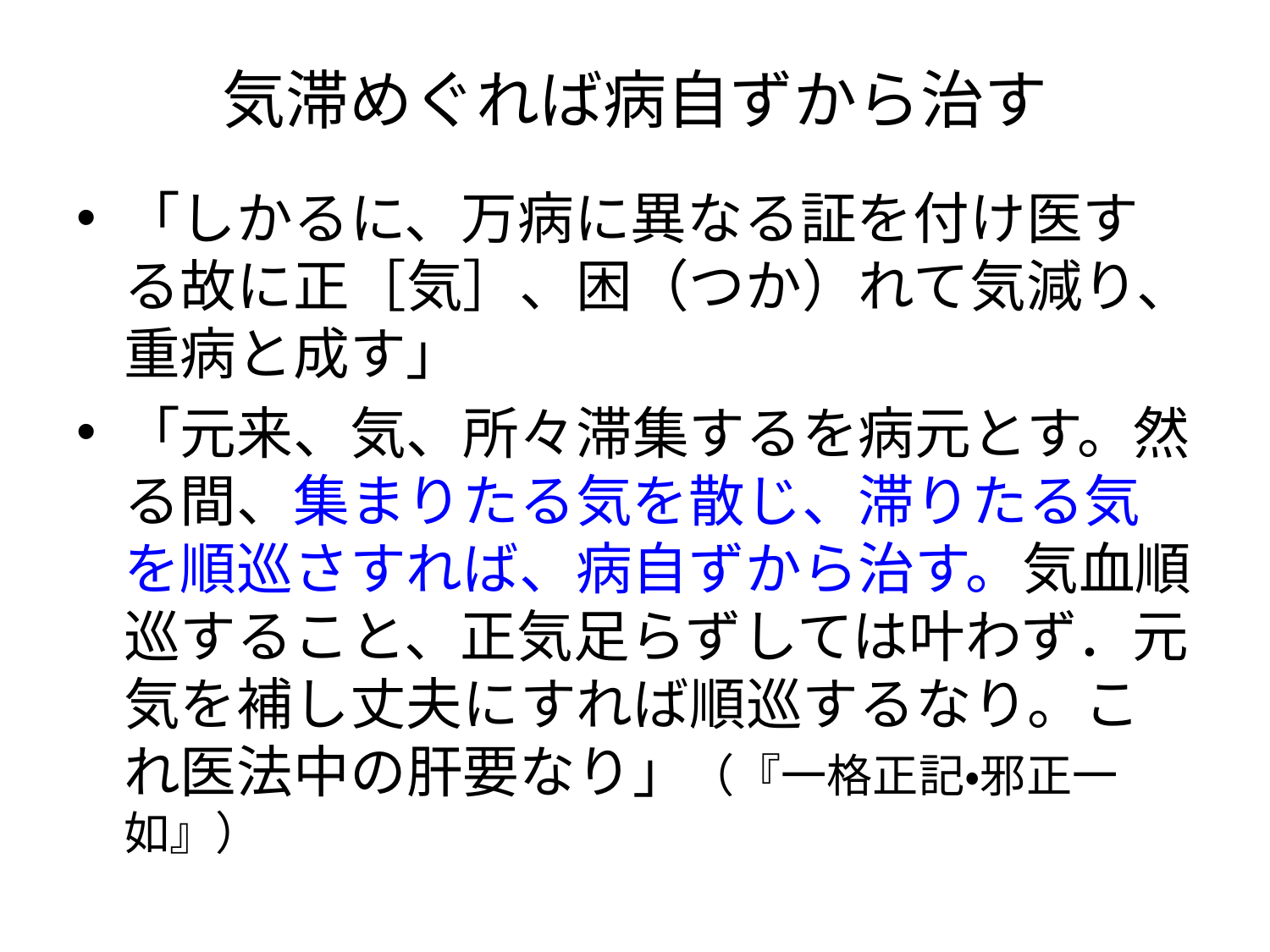

# 気滞めぐれば病自ずから治す
「しかるに、万病に異なる証を付け医する故に正［気］、困（つか）れて気減り、重病と成す」
「元来、気、所々滞集するを病元とす。然る間、集まりたる気を散じ、滞りたる気を順巡さすれば、病自ずから治す。気血順巡すること、正気足らずしては叶わず．元気を補し丈夫にすれば順巡するなり。これ医法中の肝要なり」（『一格正記・邪正一如』）